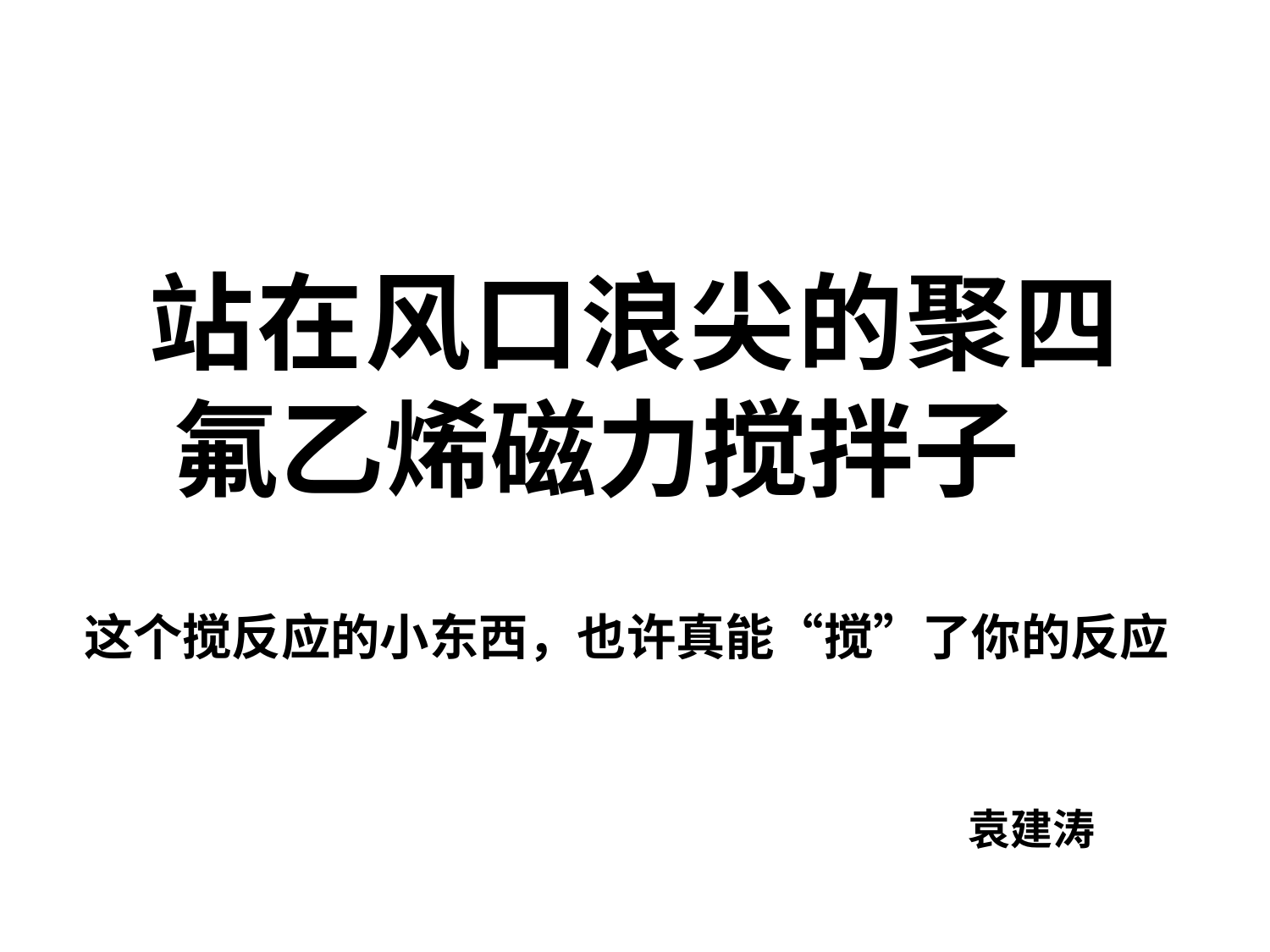

站在风口浪尖的聚四  氟乙烯磁力搅拌子
这个搅反应的小东西，也许真能“搅”了你的反应
袁建涛